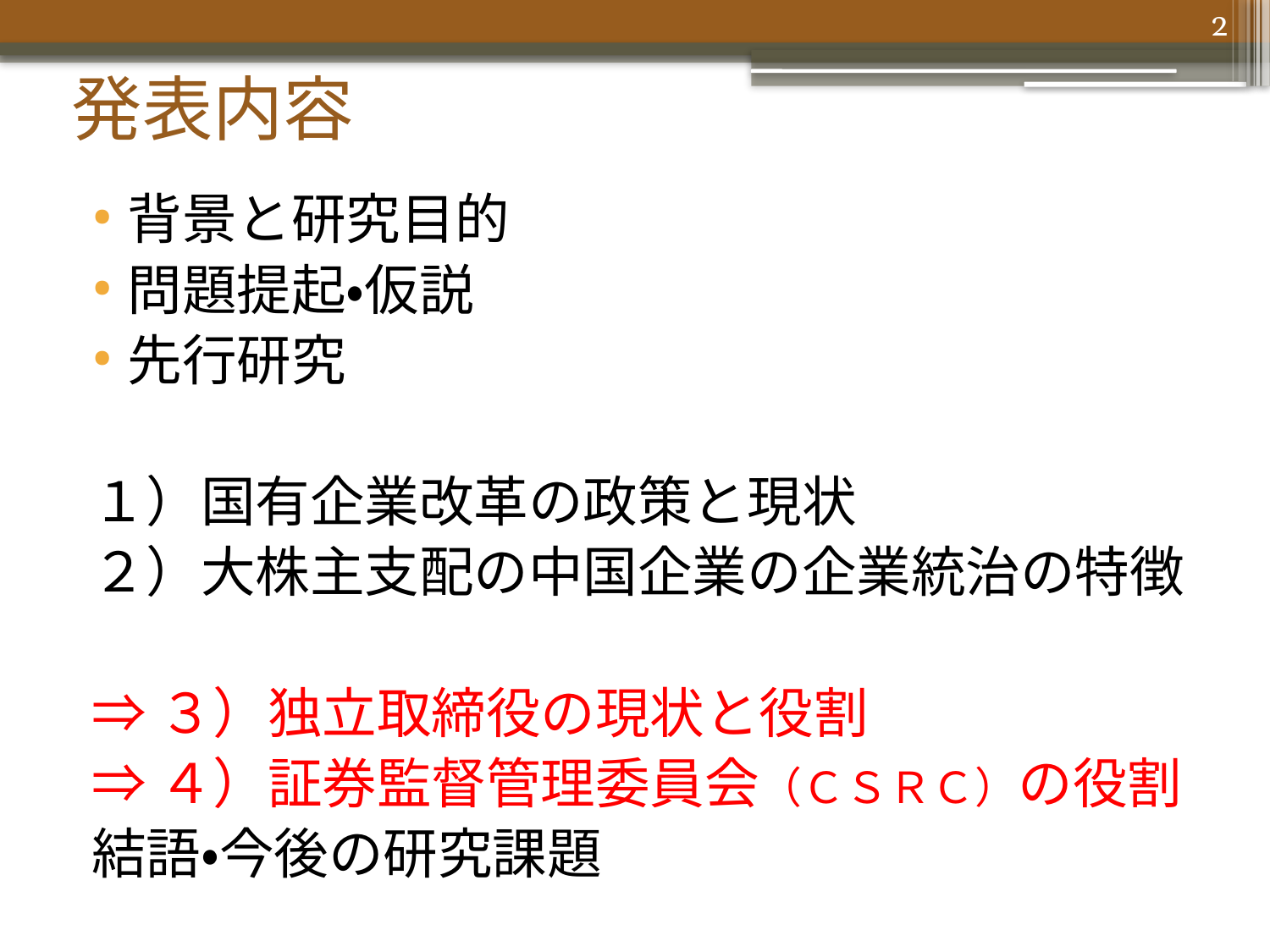

2
# 発表内容
背景と研究目的
問題提起・仮説
先行研究

１）国有企業改革の政策と現状
２）大株主支配の中国企業の企業統治の特徴

⇒３）独立取締役の現状と役割
⇒４）証券監督管理委員会（ＣＳＲＣ）の役割
結語・今後の研究課題